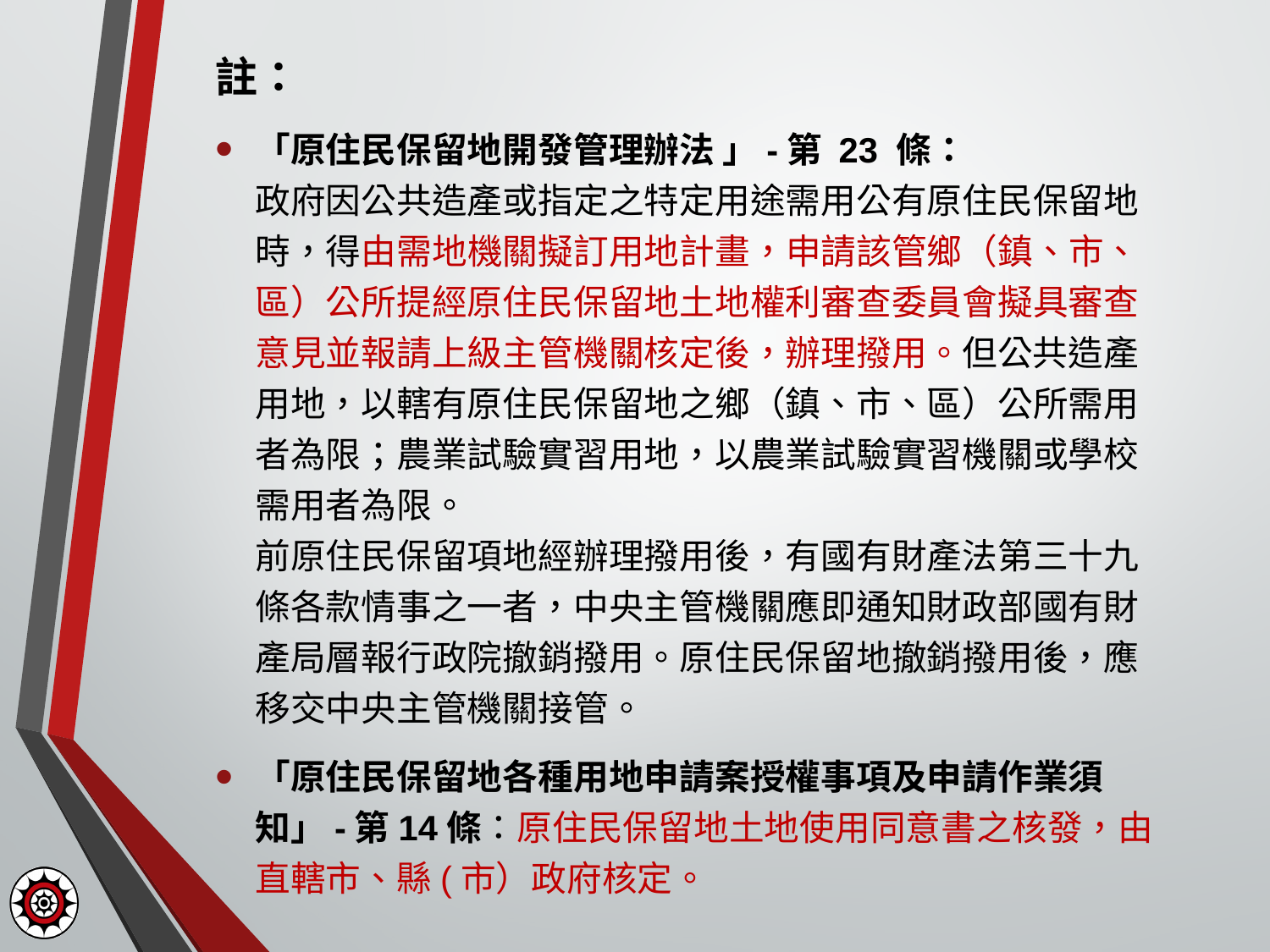

註：
「原住民保留地開發管理辦法 」-第 23 條：
政府因公共造產或指定之特定用途需用公有原住民保留地時，得由需地機關擬訂用地計畫，申請該管鄉（鎮、市、區）公所提經原住民保留地土地權利審查委員會擬具審查意見並報請上級主管機關核定後，辦理撥用。但公共造產用地，以轄有原住民保留地之鄉（鎮、市、區）公所需用者為限；農業試驗實習用地，以農業試驗實習機關或學校需用者為限。
前原住民保留項地經辦理撥用後，有國有財產法第三十九條各款情事之一者，中央主管機關應即通知財政部國有財產局層報行政院撤銷撥用。原住民保留地撤銷撥用後，應移交中央主管機關接管。
「原住民保留地各種用地申請案授權事項及申請作業須知」-第14條：原住民保留地土地使用同意書之核發，由直轄市、縣(市）政府核定。